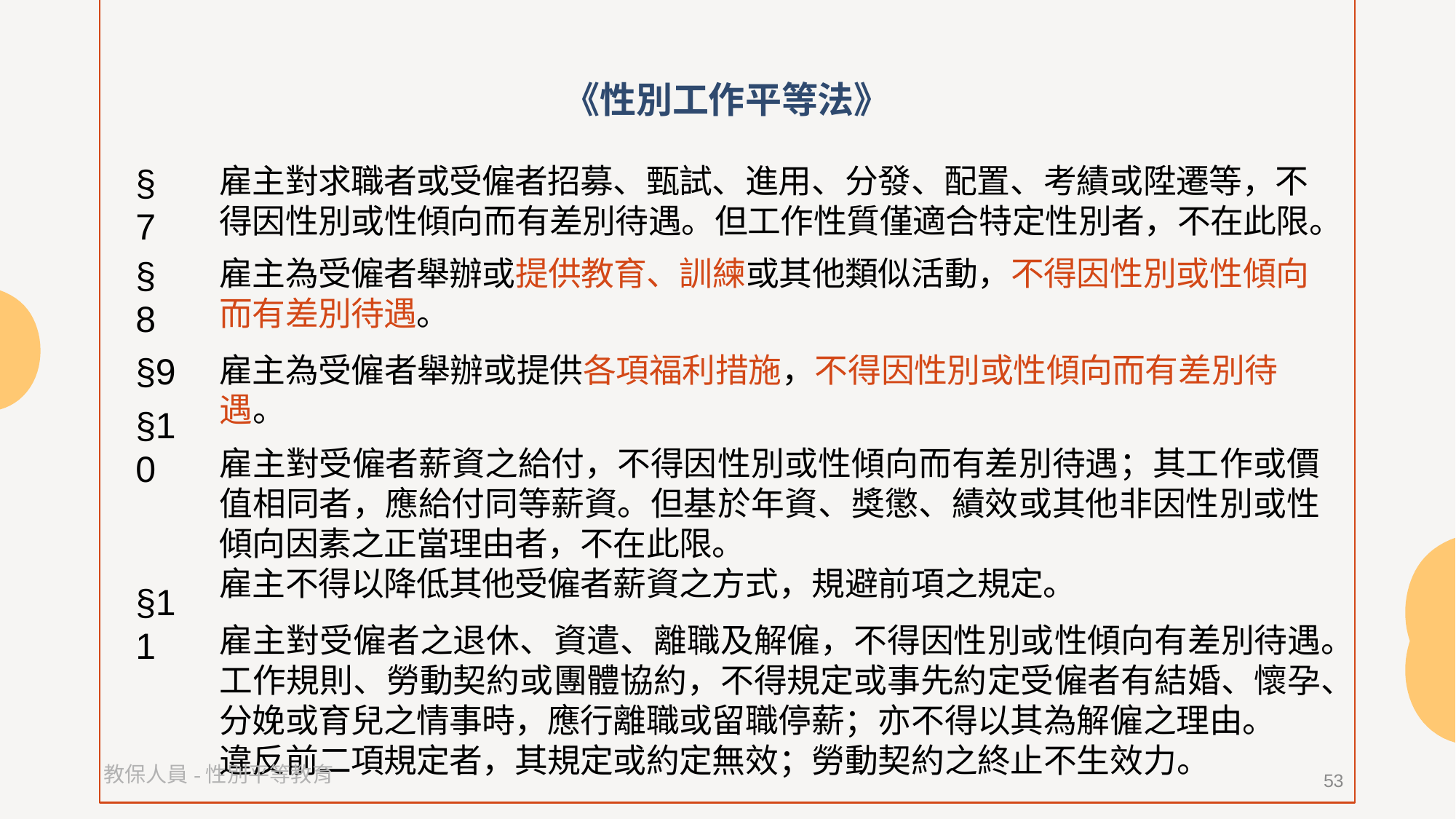

# 《性別工作平等法》
§7
雇主對求職者或受僱者招募、甄試、進用、分發、配置、考績或陞遷等，不 得因性別或性傾向而有差別待遇。但工作性質僅適合特定性別者，不在此限。
雇主為受僱者舉辦或提供教育、訓練或其他類似活動，不得因性別或性傾向而有差別待遇。
雇主為受僱者舉辦或提供各項福利措施，不得因性別或性傾向而有差別待遇。
雇主對受僱者薪資之給付，不得因性別或性傾向而有差別待遇；其工作或價值相同者，應給付同等薪資。但基於年資、獎懲、績效或其他非因性別或性傾向因素之正當理由者，不在此限。
雇主不得以降低其他受僱者薪資之方式，規避前項之規定。
雇主對受僱者之退休、資遣、離職及解僱，不得因性別或性傾向有差別待遇。工作規則、勞動契約或團體協約，不得規定或事先約定受僱者有結婚、懷孕、分娩或育兒之情事時，應行離職或留職停薪；亦不得以其為解僱之理由。
違反前二項規定者，其規定或約定無效；勞動契約之終止不生效力。
§8

§9
§10

§11
教保人員-性別平等教育
53